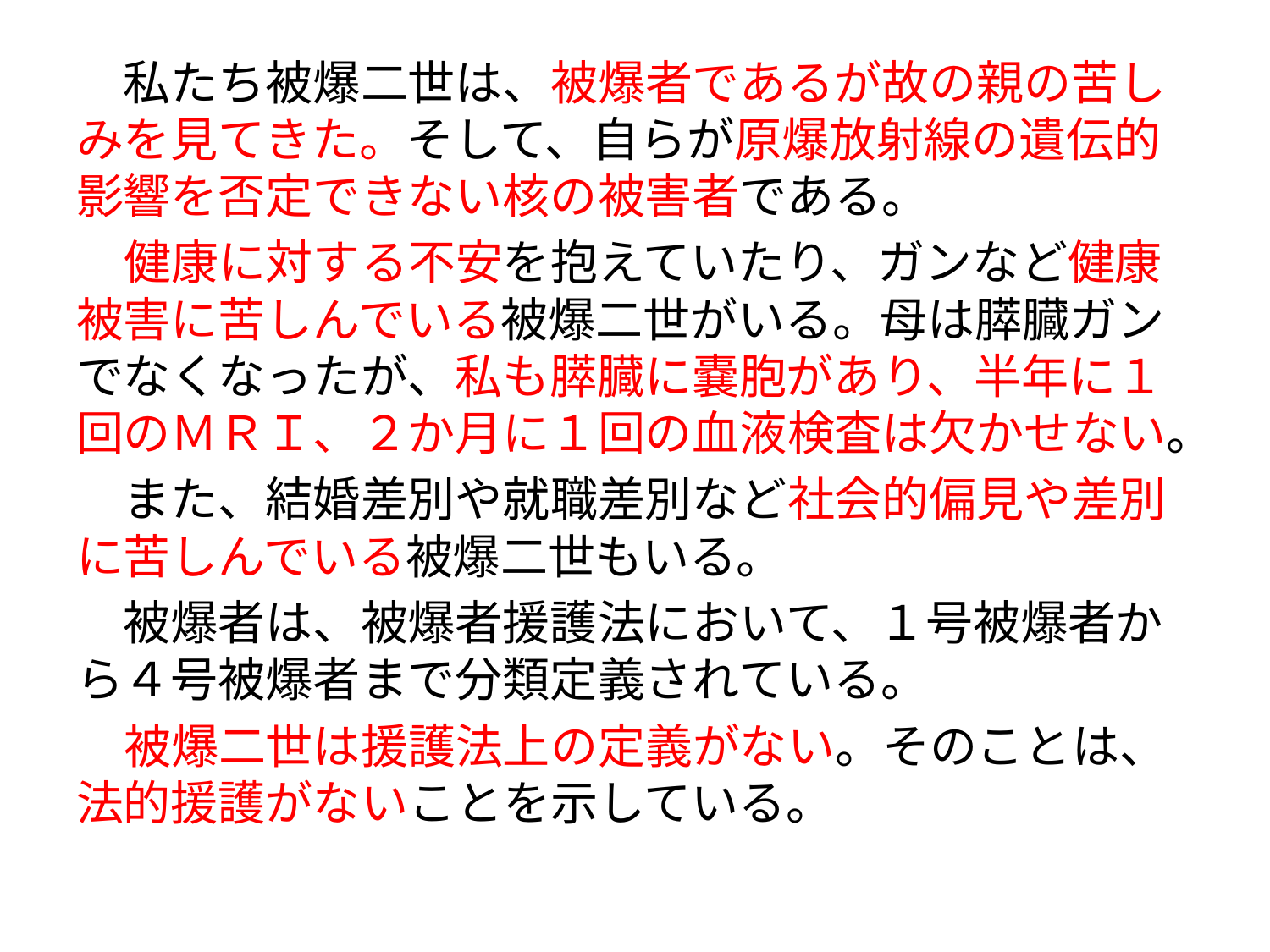

#
　私たち被爆二世は、被爆者であるが故の親の苦しみを見てきた。そして、自らが原爆放射線の遺伝的影響を否定できない核の被害者である。
　健康に対する不安を抱えていたり、ガンなど健康被害に苦しんでいる被爆二世がいる。母は膵臓ガンでなくなったが、私も膵臓に嚢胞があり、半年に１回のＭＲＩ、２か月に１回の血液検査は欠かせない。
　また、結婚差別や就職差別など社会的偏見や差別に苦しんでいる被爆二世もいる。
　被爆者は、被爆者援護法において、１号被爆者から４号被爆者まで分類定義されている。
　被爆二世は援護法上の定義がない。そのことは、法的援護がないことを示している。